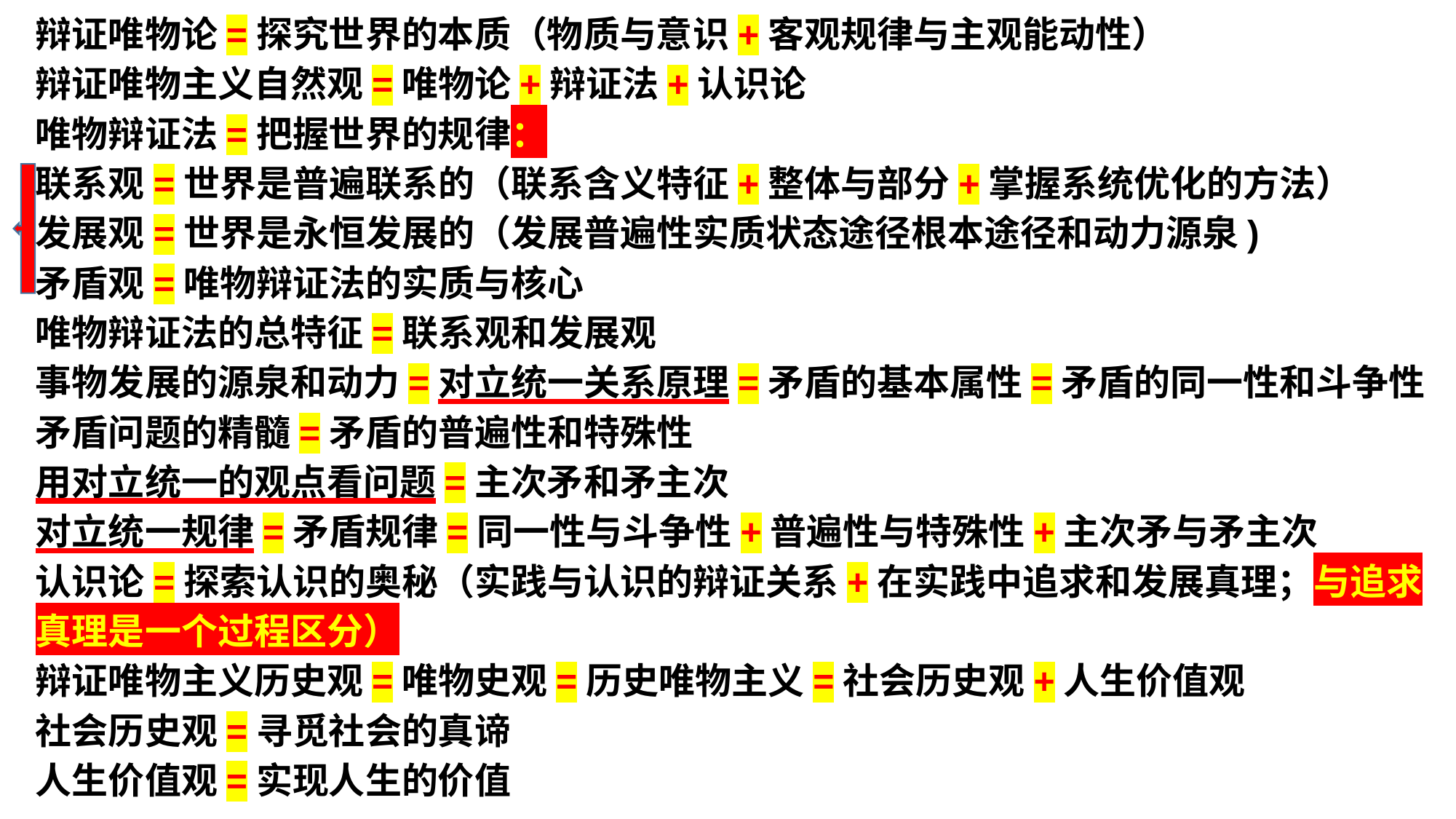

辩证唯物论=探究世界的本质（物质与意识+客观规律与主观能动性）
辩证唯物主义自然观=唯物论+辩证法+认识论
唯物辩证法=把握世界的规律：
联系观=世界是普遍联系的（联系含义特征+整体与部分+掌握系统优化的方法）
发展观=世界是永恒发展的（发展普遍性实质状态途径根本途径和动力源泉)
矛盾观=唯物辩证法的实质与核心
唯物辩证法的总特征=联系观和发展观
事物发展的源泉和动力=对立统一关系原理=矛盾的基本属性=矛盾的同一性和斗争性
矛盾问题的精髓=矛盾的普遍性和特殊性
用对立统一的观点看问题=主次矛和矛主次
对立统一规律=矛盾规律=同一性与斗争性+普遍性与特殊性+主次矛与矛主次
认识论=探索认识的奥秘（实践与认识的辩证关系+在实践中追求和发展真理；与追求真理是一个过程区分）
辩证唯物主义历史观=唯物史观=历史唯物主义=社会历史观+人生价值观
社会历史观=寻觅社会的真谛
人生价值观=实现人生的价值